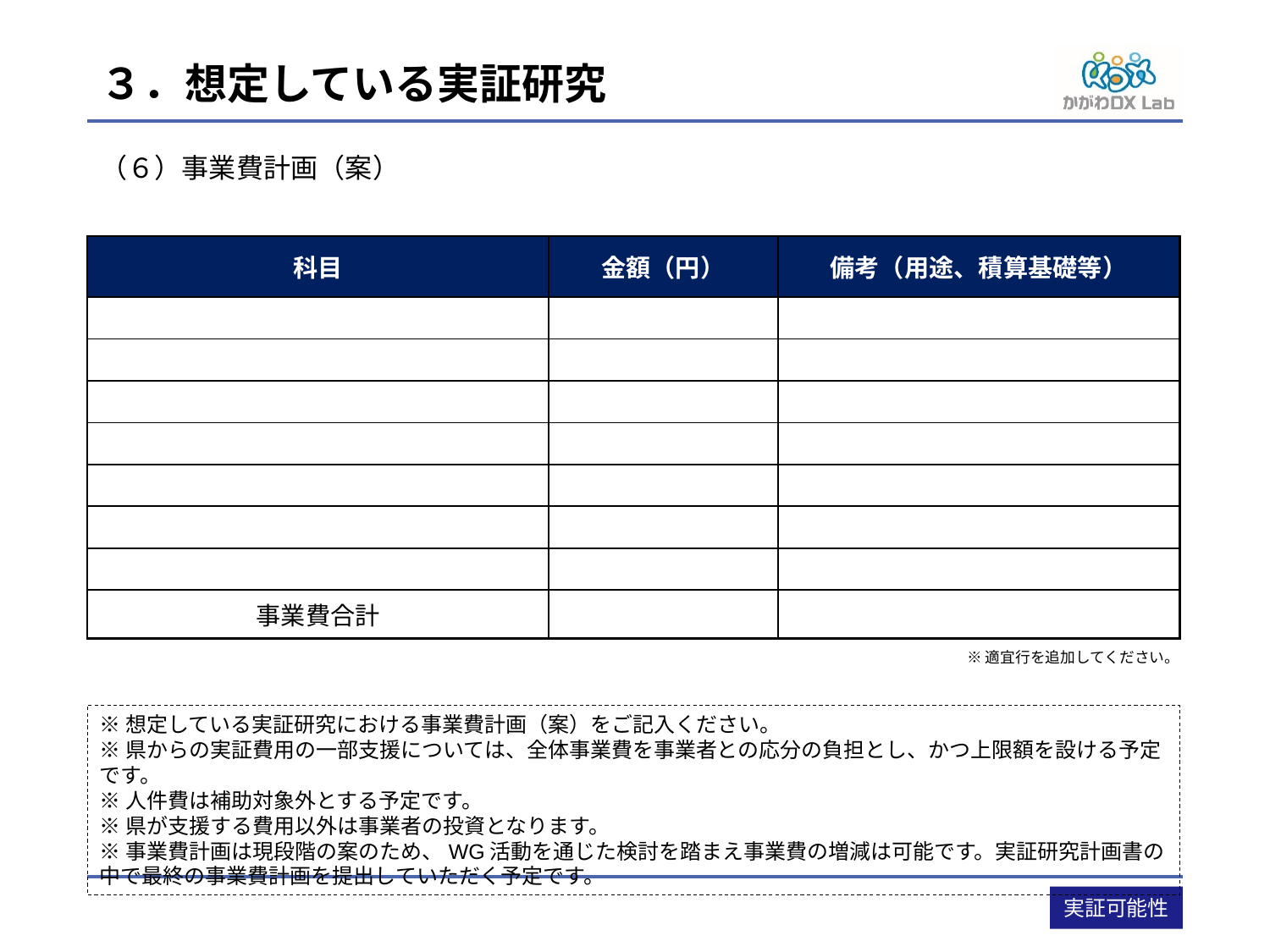

# ３．想定している実証研究
（６）事業費計画（案）

| 科目 | 金額（円） | 備考（用途、積算基礎等） |
| --- | --- | --- |
|  |  |  |
|  |  |  |
|  |  |  |
|  |  |  |
|  |  |  |
|  |  |  |
|  |  |  |
| 事業費合計 |  |  |
※適宜行を追加してください。

※想定している実証研究における事業費計画（案）をご記入ください。
※県からの実証費用の一部支援については、全体事業費を事業者との応分の負担とし、かつ上限額を設ける予定です。
※人件費は補助対象外とする予定です。
※県が支援する費用以外は事業者の投資となります。
※事業費計画は現段階の案のため、WG活動を通じた検討を踏まえ事業費の増減は可能です。実証研究計画書の中で最終の事業費計画を提出していただく予定です。
実証可能性